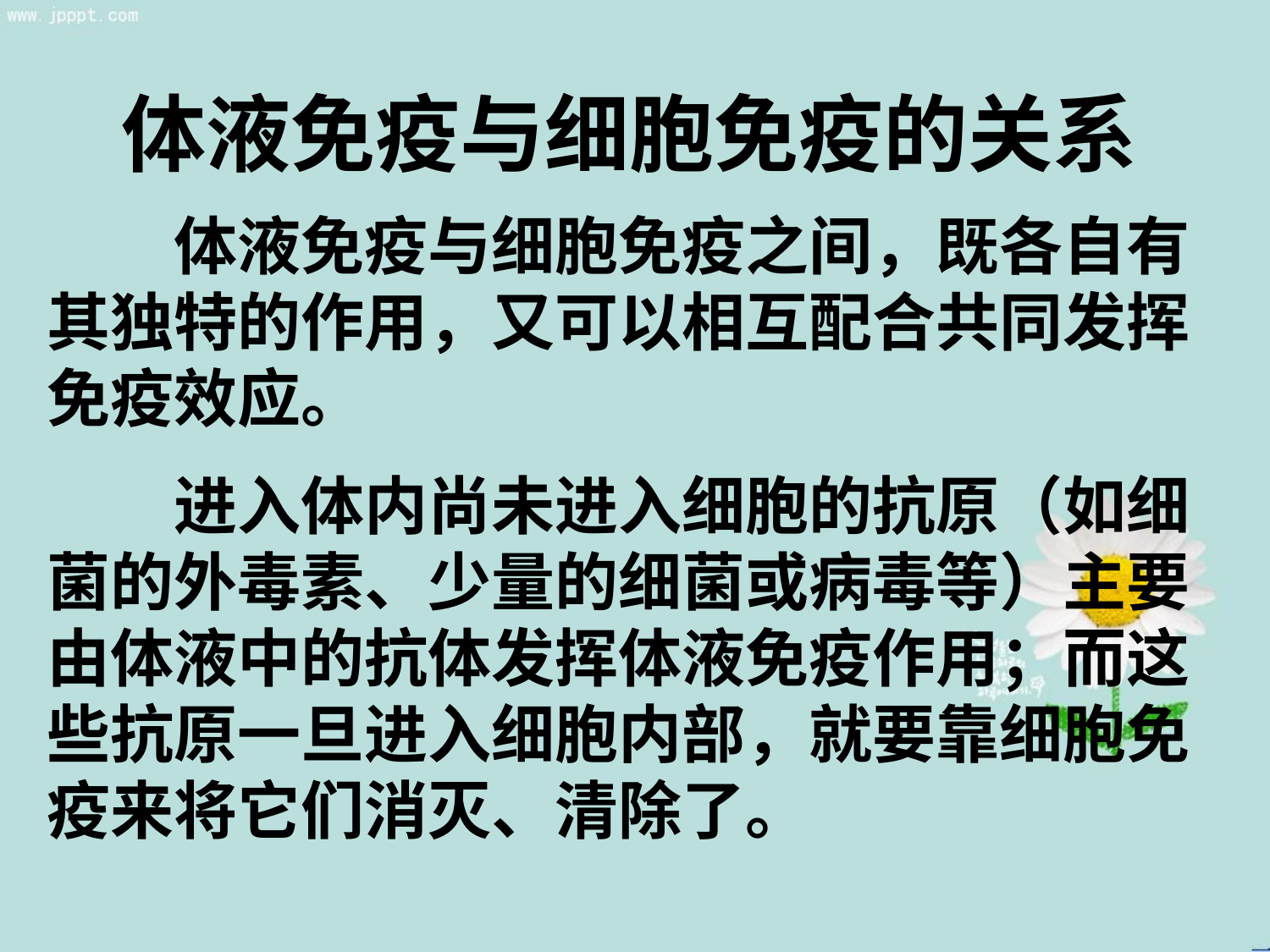

体液免疫与细胞免疫的关系
　　体液免疫与细胞免疫之间，既各自有其独特的作用，又可以相互配合共同发挥免疫效应。
　　进入体内尚未进入细胞的抗原（如细菌的外毒素、少量的细菌或病毒等）主要由体液中的抗体发挥体液免疫作用；而这些抗原一旦进入细胞内部，就要靠细胞免疫来将它们消灭、清除了。